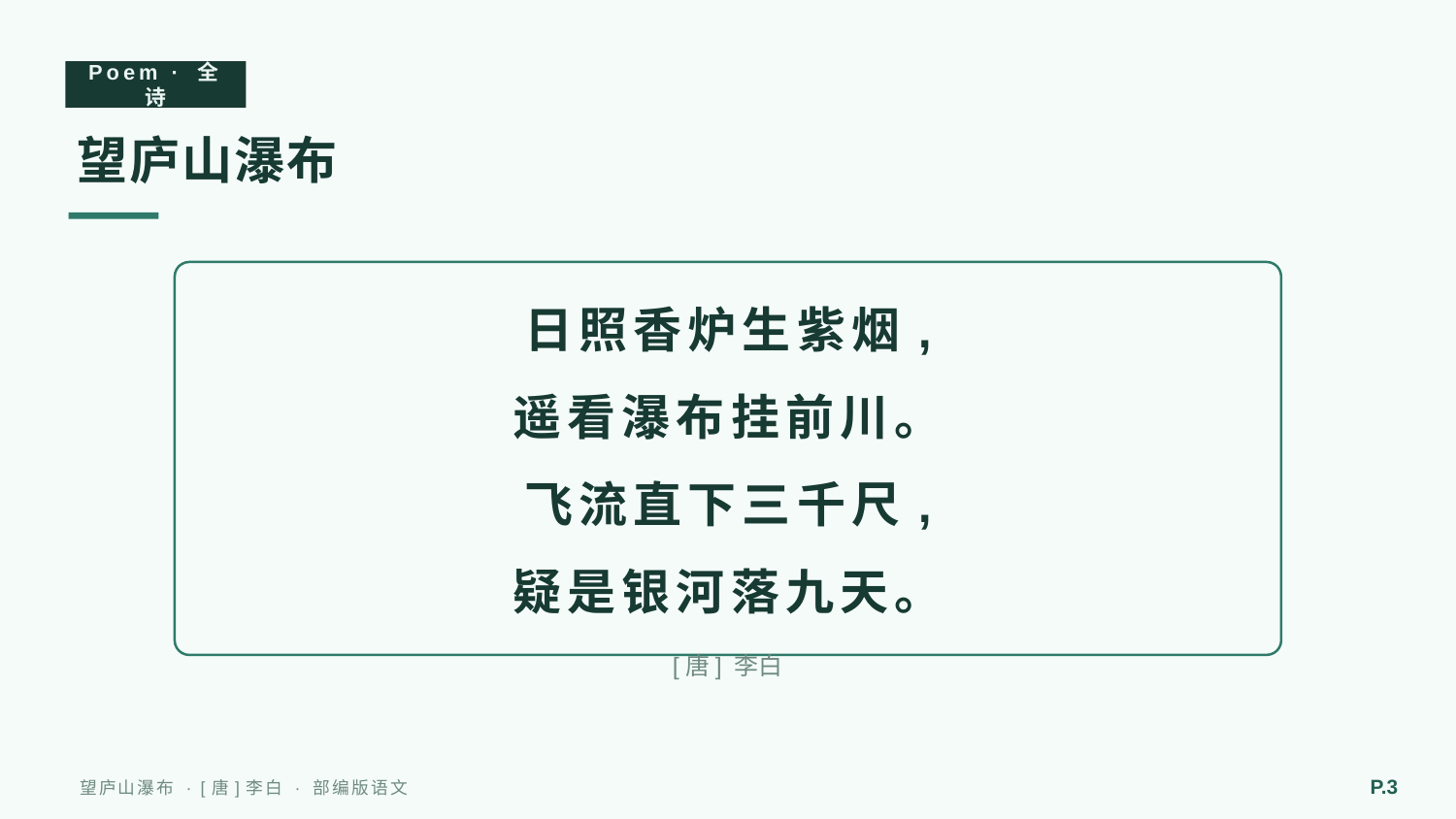

Poem · 全诗

望庐山瀑布

日照香炉生紫烟,
遥看瀑布挂前川。
飞流直下三千尺,
疑是银河落九天。
[唐] 李白
P.3
望庐山瀑布 · [唐]李白 · 部编版语文